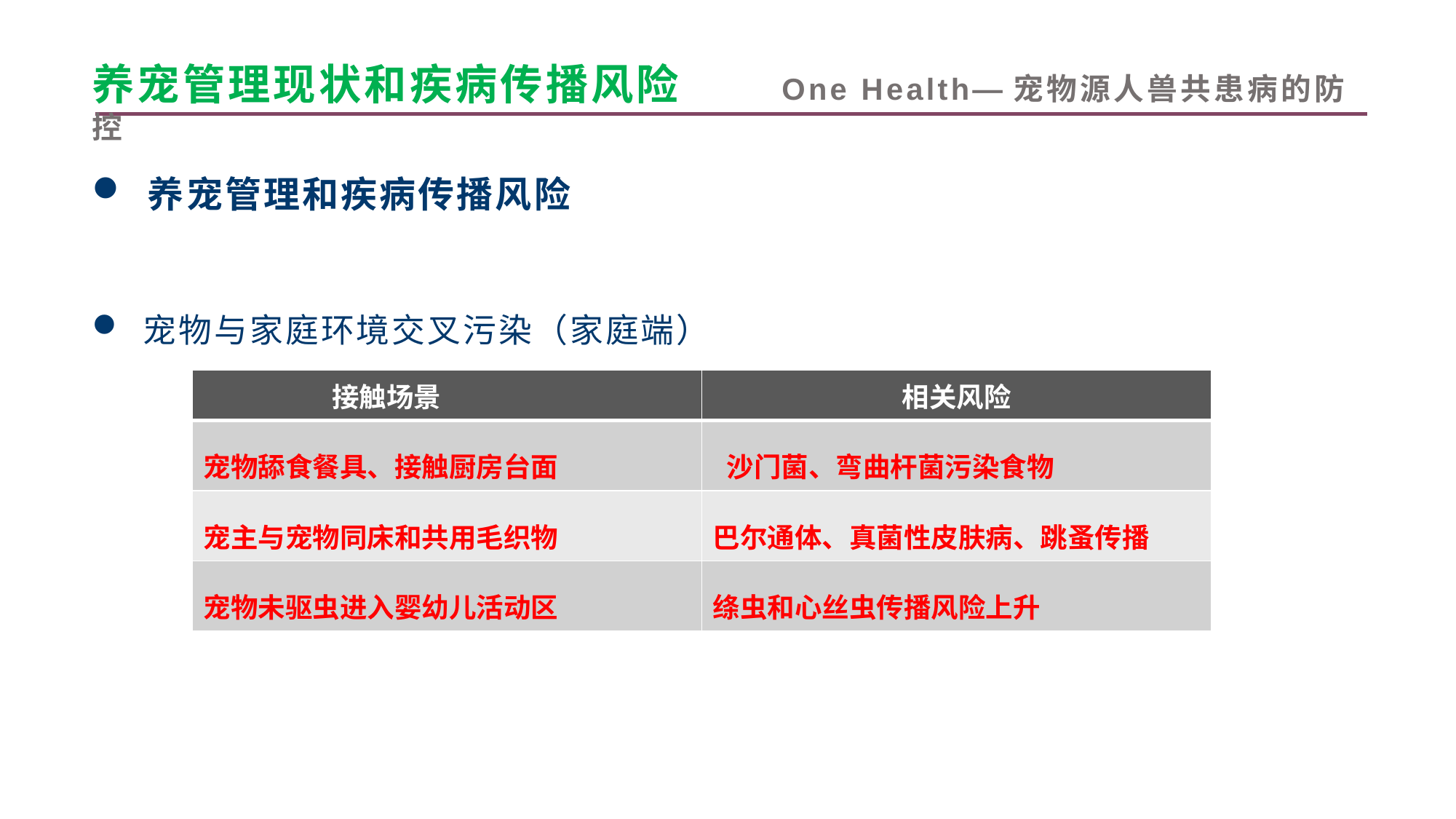

# 养宠管理现状和疾病传播风险       One Health—宠物源人兽共患病的防控

 养宠管理和疾病传播风险

 宠物与家庭环境交叉污染（家庭端）

| 接触场景 | 相关风险 |
| --- | --- |
| 宠物舔食餐具、接触厨房台面 | 沙门菌、弯曲杆菌污染食物 |
| 宠主与宠物同床和共用毛织物 | 巴尔通体、真菌性皮肤病、跳蚤传播 |
| 宠物未驱虫进入婴幼儿活动区 | 绦虫和心丝虫传播风险上升 |
17